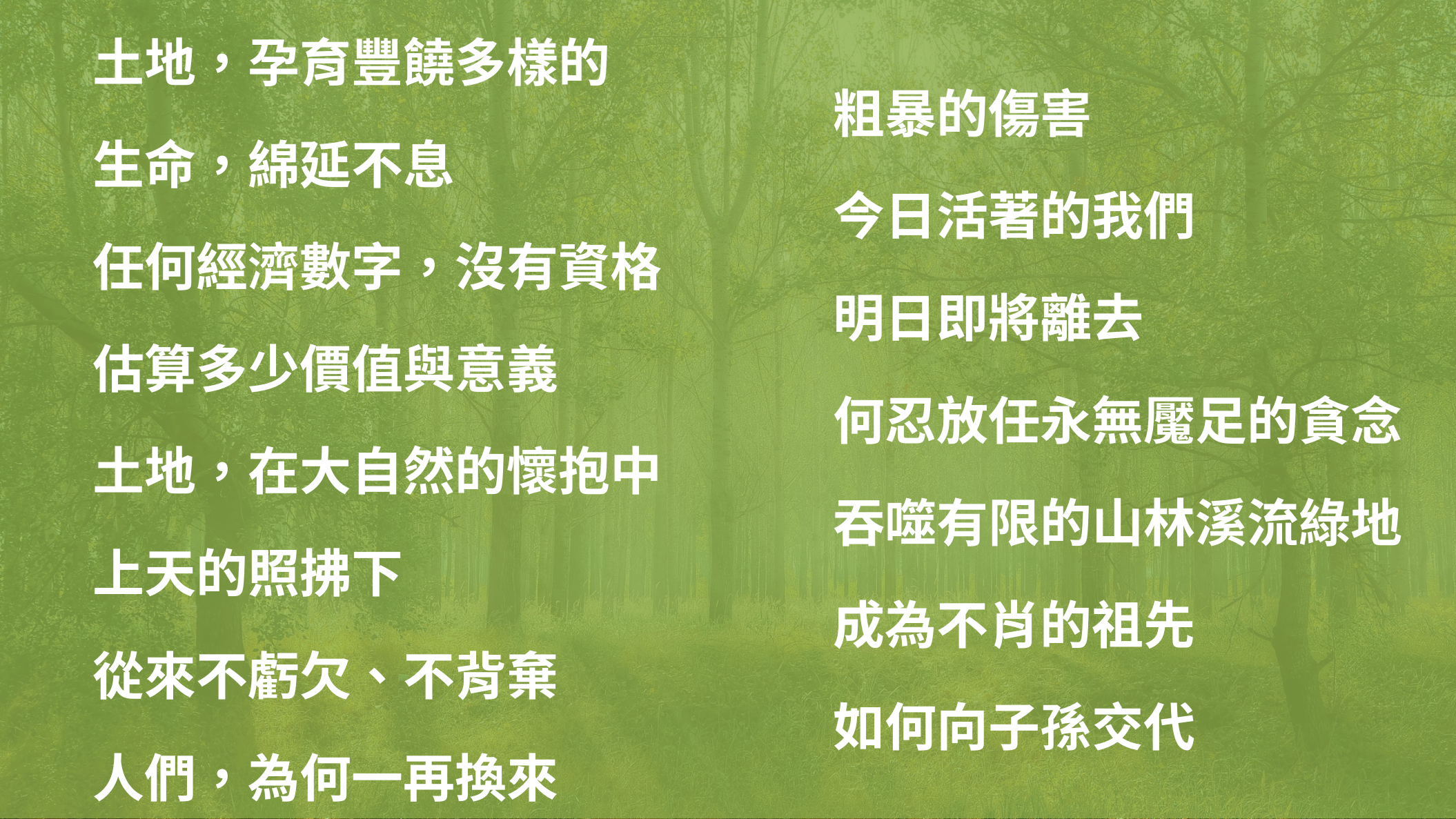

土地，孕育豐饒多樣的
生命，綿延不息
任何經濟數字，沒有資格
估算多少價值與意義
土地，在大自然的懷抱中
上天的照拂下
從來不虧欠、不背棄
人們，為何一再換來

粗暴的傷害
今日活著的我們
明日即將離去
何忍放任永無魘足的貪念
吞噬有限的山林溪流綠地
成為不肖的祖先
如何向子孫交代